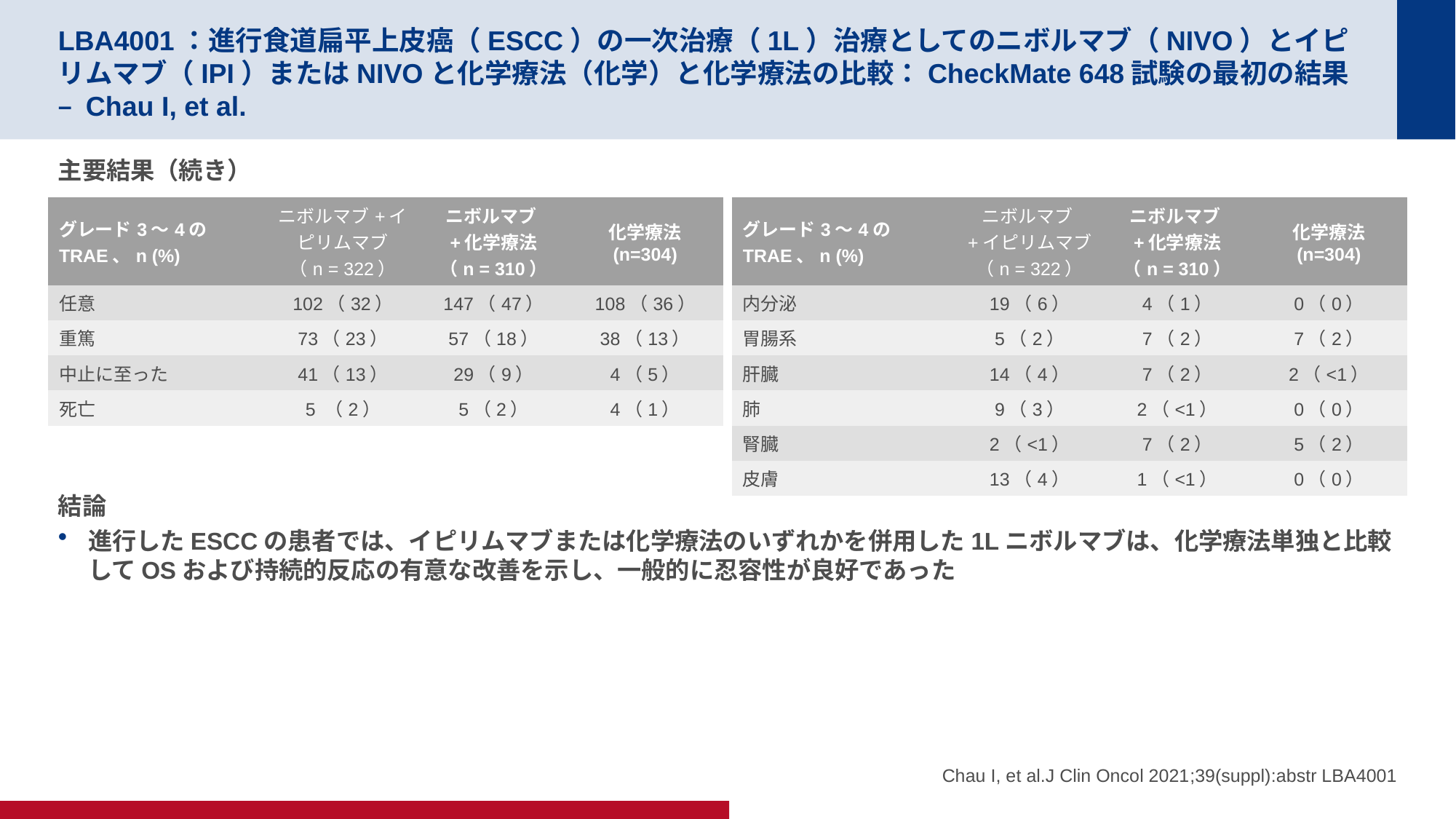

# LBA4001：進行食道扁平上皮癌（ESCC）の一次治療（1L）治療としてのニボルマブ（NIVO）とイピリムマブ（IPI）またはNIVOと化学療法（化学）と化学療法の比較：CheckMate 648試験の最初の結果 – Chau I, et al.
主要結果（続き）
結論
進行したESCCの患者では、イピリムマブまたは化学療法のいずれかを併用した1Lニボルマブは、化学療法単独と比較してOSおよび持続的反応の有意な改善を示し、一般的に忍容性が良好であった

| グレード3～4のTRAE、n (%) | ニボルマブ+イピリムマブ （n = 322） | ニボルマブ+化学療法 （n = 310） | 化学療法 (n=304) |
| --- | --- | --- | --- |
| 任意 | 102（32） | 147（47） | 108（36） |
| 重篤 | 73（23） | 57（18） | 38（13） |
| 中止に至った | 41（13） | 29（9） | 4（5） |
| 死亡 | 5 （2） | 5（2） | 4（1） |
| グレード3～4のTRAE、n (%) | ニボルマブ+イピリムマブ （n = 322） | ニボルマブ+化学療法 （n = 310） | 化学療法 (n=304) |
| --- | --- | --- | --- |
| 内分泌 | 19（6） | 4（1） | 0（0） |
| 胃腸系 | 5（2） | 7（2） | 7（2） |
| 肝臓 | 14（4） | 7（2） | 2（<1） |
| 肺 | 9（3） | 2（<1） | 0（0） |
| 腎臓 | 2（<1） | 7（2） | 5（2） |
| 皮膚 | 13（4） | 1（<1） | 0（0） |
Chau I, et al.J Clin Oncol 2021;39(suppl):abstr LBA4001